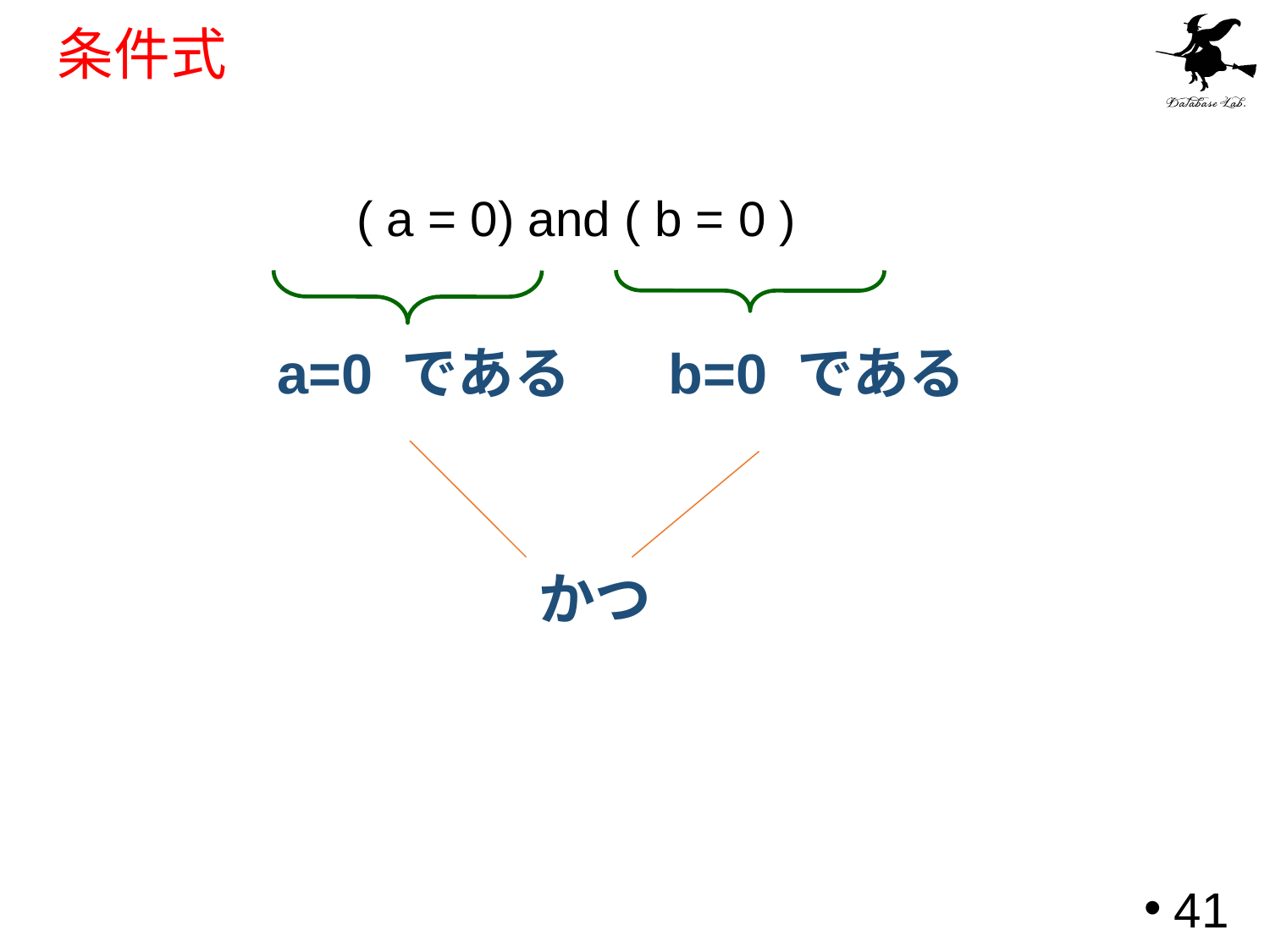

# 条件式

( a = 0) and ( b = 0 )
a=0 である
b=0 である

かつ
41